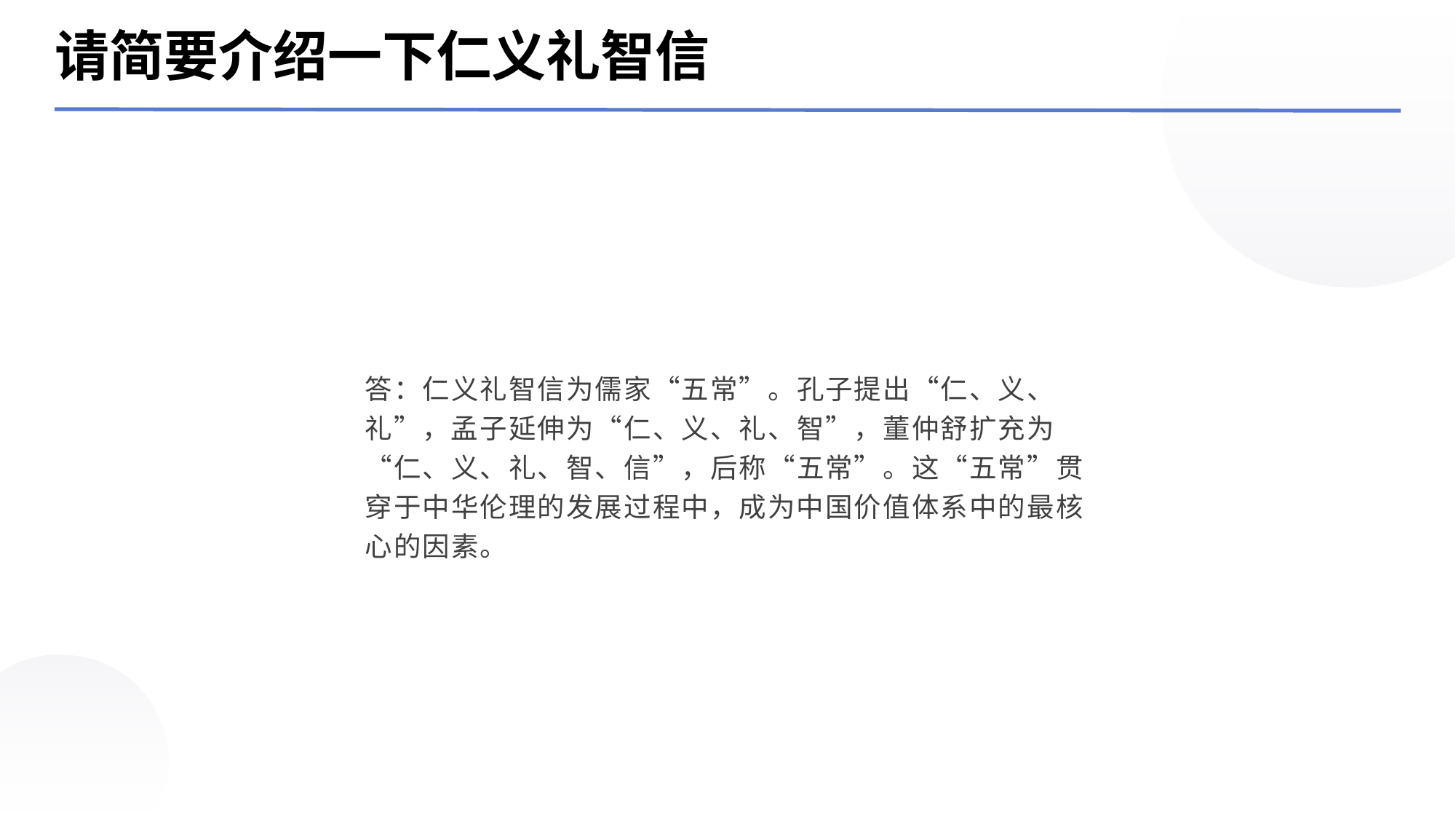

请简要介绍一下仁义礼智信
答：仁义礼智信为儒家“五常”。孔子提出“仁、义、礼”，孟子延伸为“仁、义、礼、智”，董仲舒扩充为“仁、义、礼、智、信”，后称“五常”。这“五常”贯穿于中华伦理的发展过程中，成为中国价值体系中的最核心的因素。